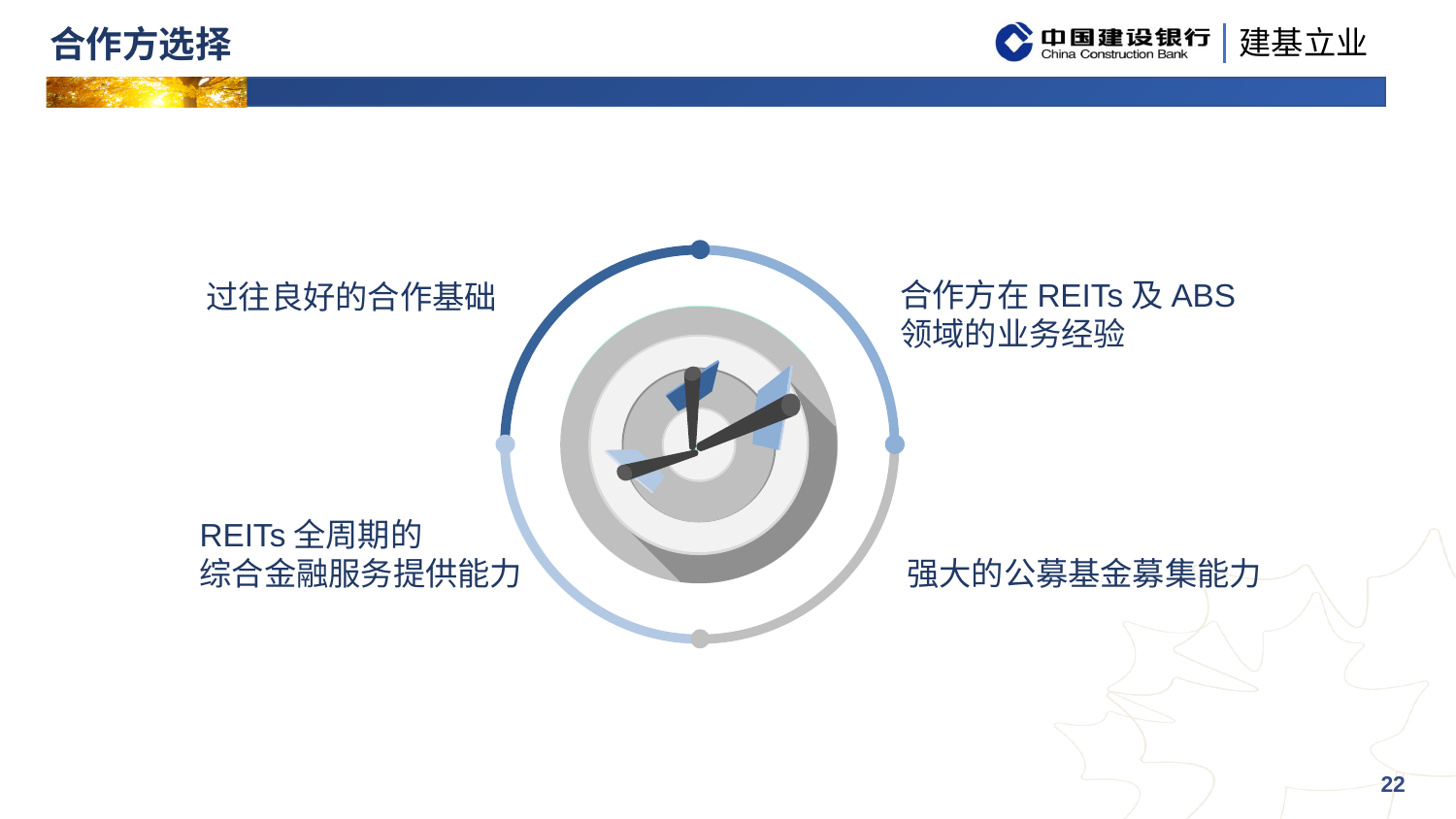

# 合作方选择

过往良好的合作基础

合作方在REITs及ABS
领域的业务经验
REITs全周期的
综合金融服务提供能力
强大的公募基金募集能力
22